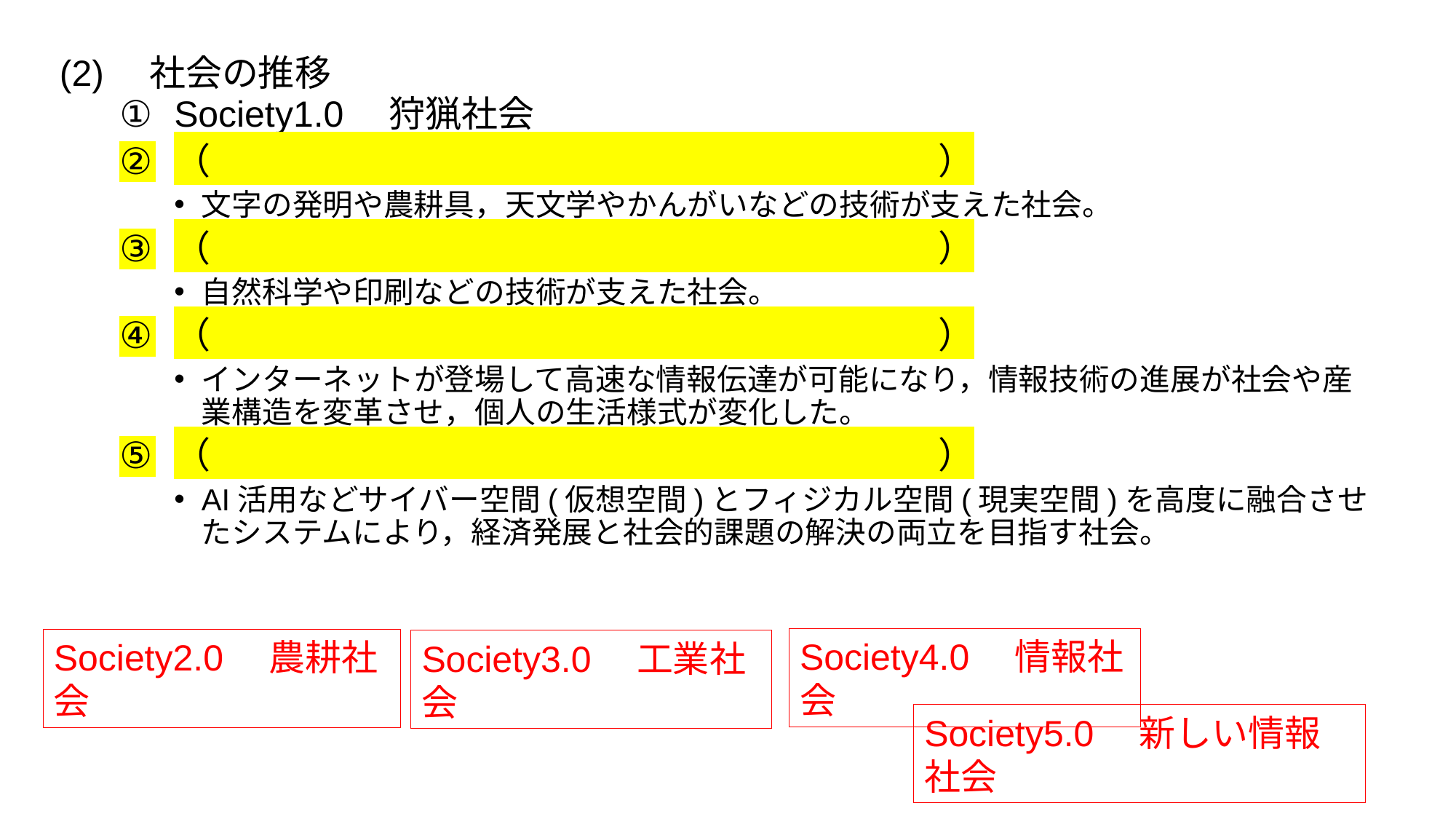

(2)　社会の推移
Society1.0　狩猟社会
（　　　　　　　　　　　　　　　　　　　　）
文字の発明や農耕具，天文学やかんがいなどの技術が支えた社会。
（　　　　　　　　　　　　　　　　　　　　）
自然科学や印刷などの技術が支えた社会。
（　　　　　　　　　　　　　　　　　　　　）
インターネットが登場して高速な情報伝達が可能になり，情報技術の進展が社会や産業構造を変革させ，個人の生活様式が変化した。
（　　　　　　　　　　　　　　　　　　　　）
AI活用などサイバー空間(仮想空間)とフィジカル空間(現実空間)を高度に融合させたシステムにより，経済発展と社会的課題の解決の両立を目指す社会。

Society4.0　情報社会
Society2.0　農耕社会
Society3.0　工業社会
Society5.0　新しい情報社会